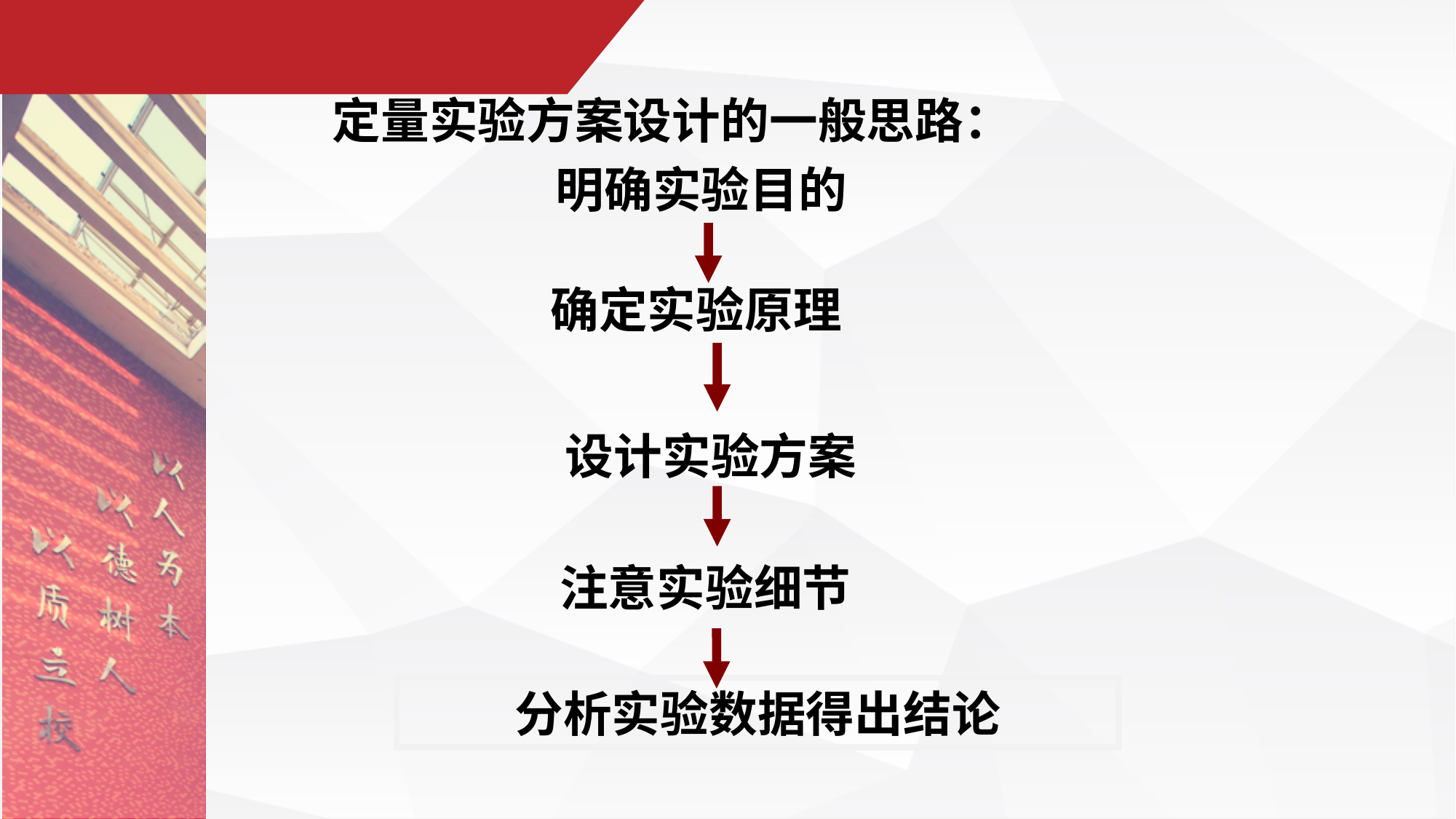

定量实验方案设计的一般思路：
明确实验目的

       确定实验原理

      设计实验方案

          注意实验细节

分析实验数据得出结论